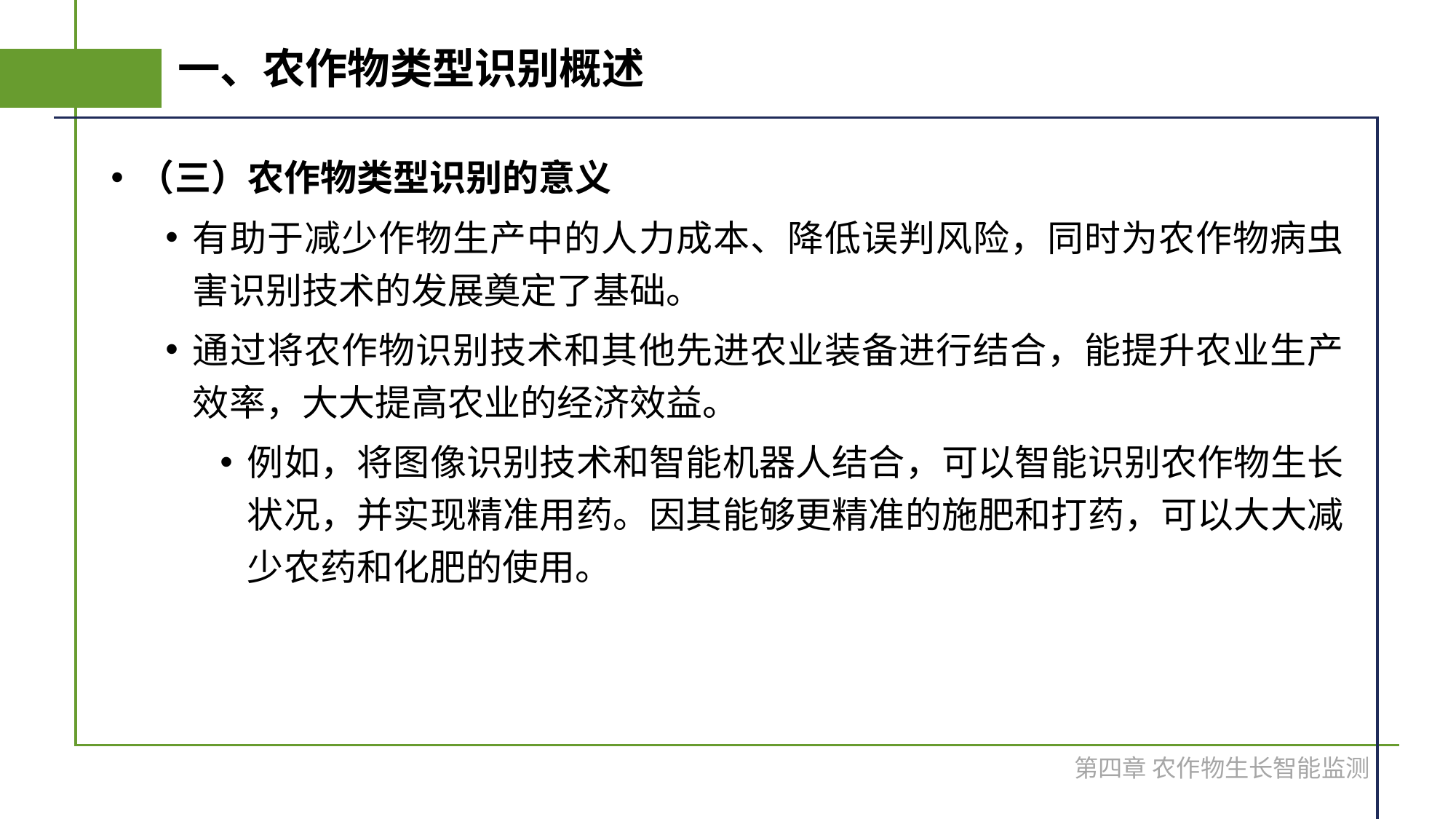

# 一、农作物类型识别概述
（三）农作物类型识别的意义
有助于减少作物生产中的人力成本、降低误判风险，同时为农作物病虫害识别技术的发展奠定了基础。
通过将农作物识别技术和其他先进农业装备进行结合，能提升农业生产效率，大大提高农业的经济效益。
例如，将图像识别技术和智能机器人结合，可以智能识别农作物生长状况，并实现精准用药。因其能够更精准的施肥和打药，可以大大减少农药和化肥的使用。
第四章 农作物生长智能监测